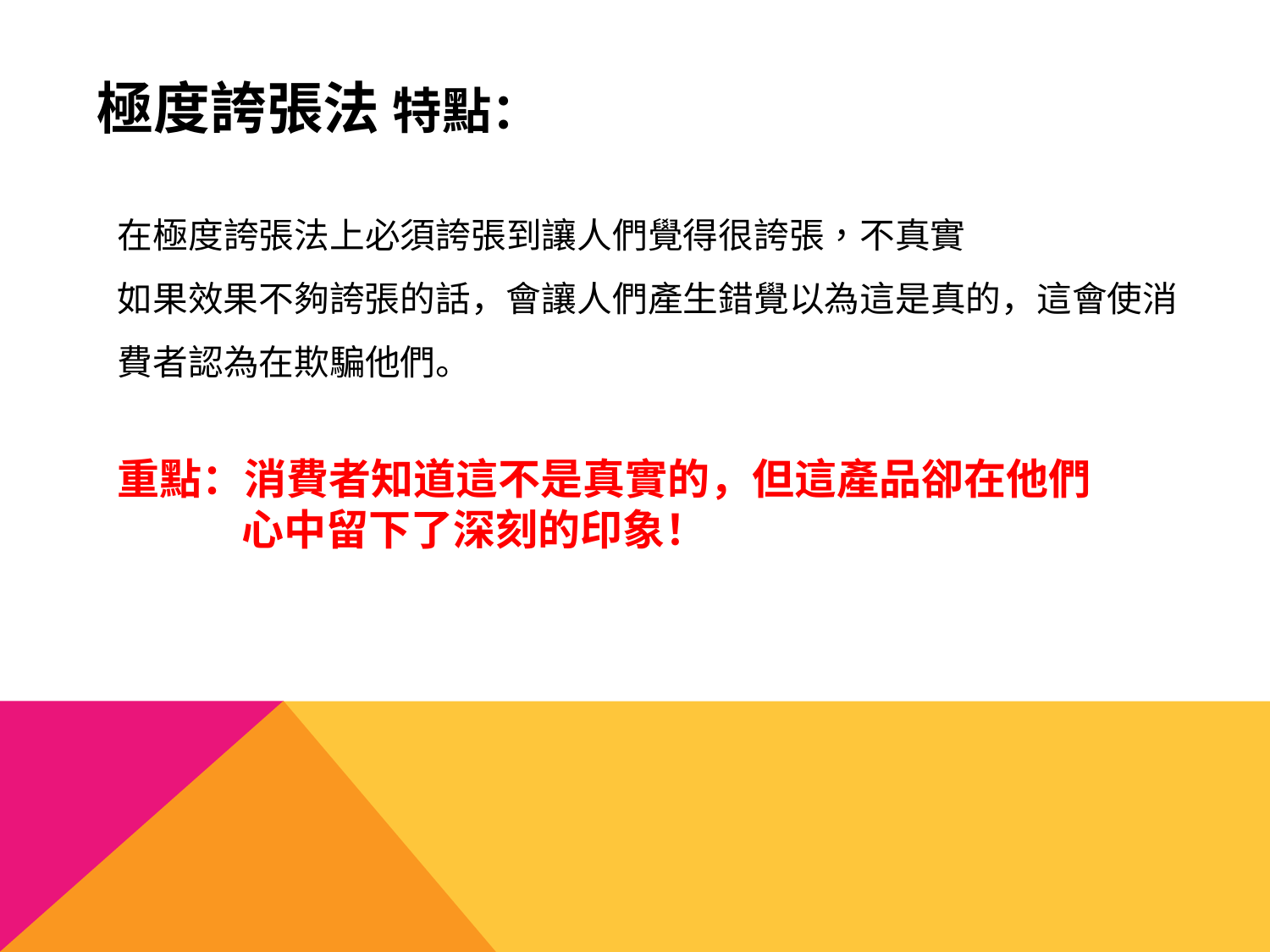

極度誇張法 特點：
在極度誇張法上必須誇張到讓人們覺得很誇張，不真實
如果效果不夠誇張的話，會讓人們產生錯覺以為這是真的，這會使消費者認為在欺騙他們。
重點：消費者知道這不是真實的，但這產品卻在他們
            心中留下了深刻的印象！